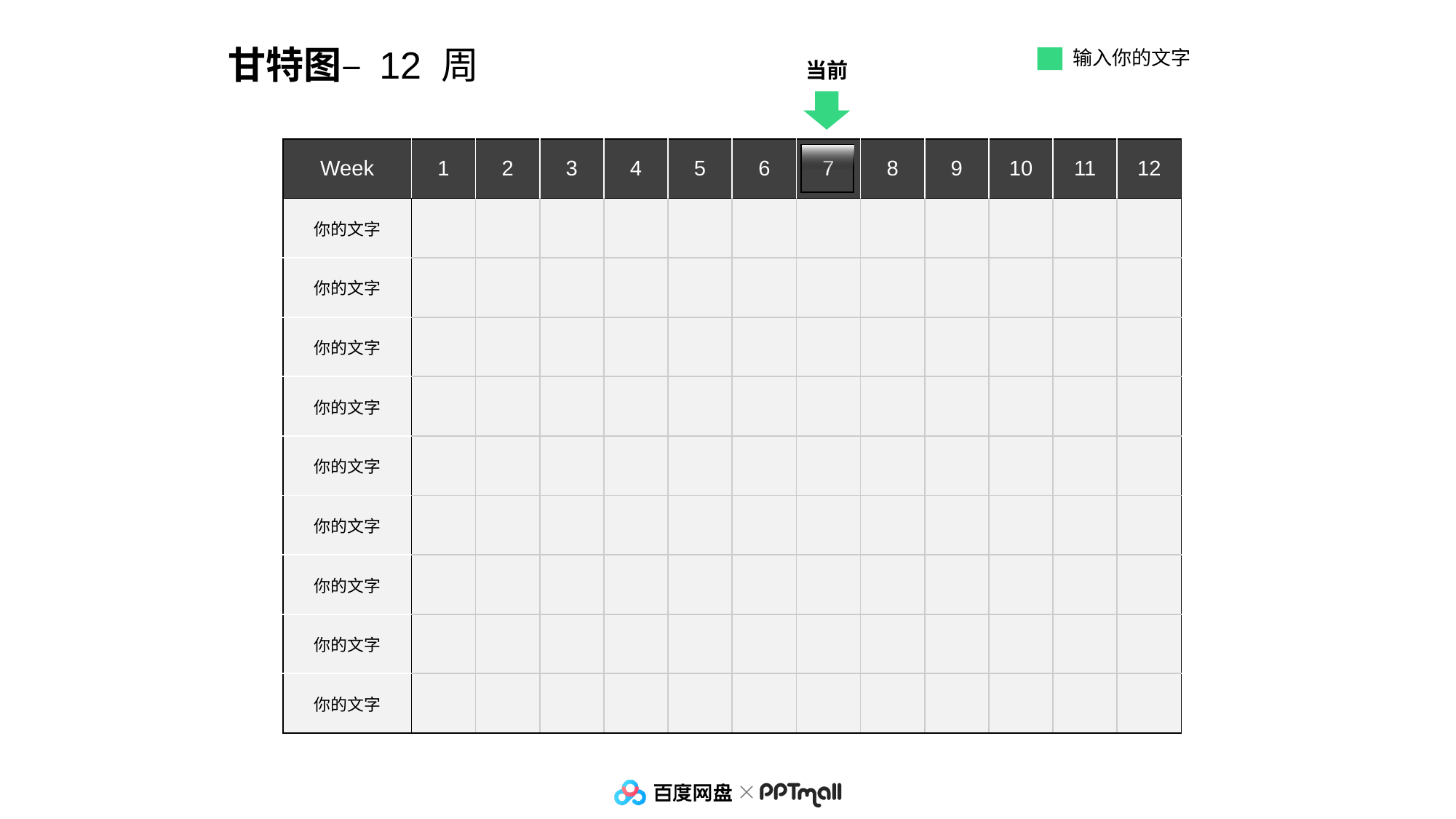

甘特图– 12 周
输入你的文字

当前

| Week | 1 | 2 | 3 | 4 | 5 | 6 | 7 | 8 | 9 | 10 | 11 | 12 |
| --- | --- | --- | --- | --- | --- | --- | --- | --- | --- | --- | --- | --- |
| 你的文字 |  |  |  |  |  |  |  |  |  |  |  |  |
| 你的文字 |  |  |  |  |  |  |  |  |  |  |  |  |
| 你的文字 |  |  |  |  |  |  |  |  |  |  |  |  |
| 你的文字 |  |  |  |  |  |  |  |  |  |  |  |  |
| 你的文字 |  |  |  |  |  |  |  |  |  |  |  |  |
| 你的文字 |  |  |  |  |  |  |  |  |  |  |  |  |
| 你的文字 |  |  |  |  |  |  |  |  |  |  |  |  |
| 你的文字 |  |  |  |  |  |  |  |  |  |  |  |  |
| 你的文字 |  |  |  |  |  |  |  |  |  |  |  |  |